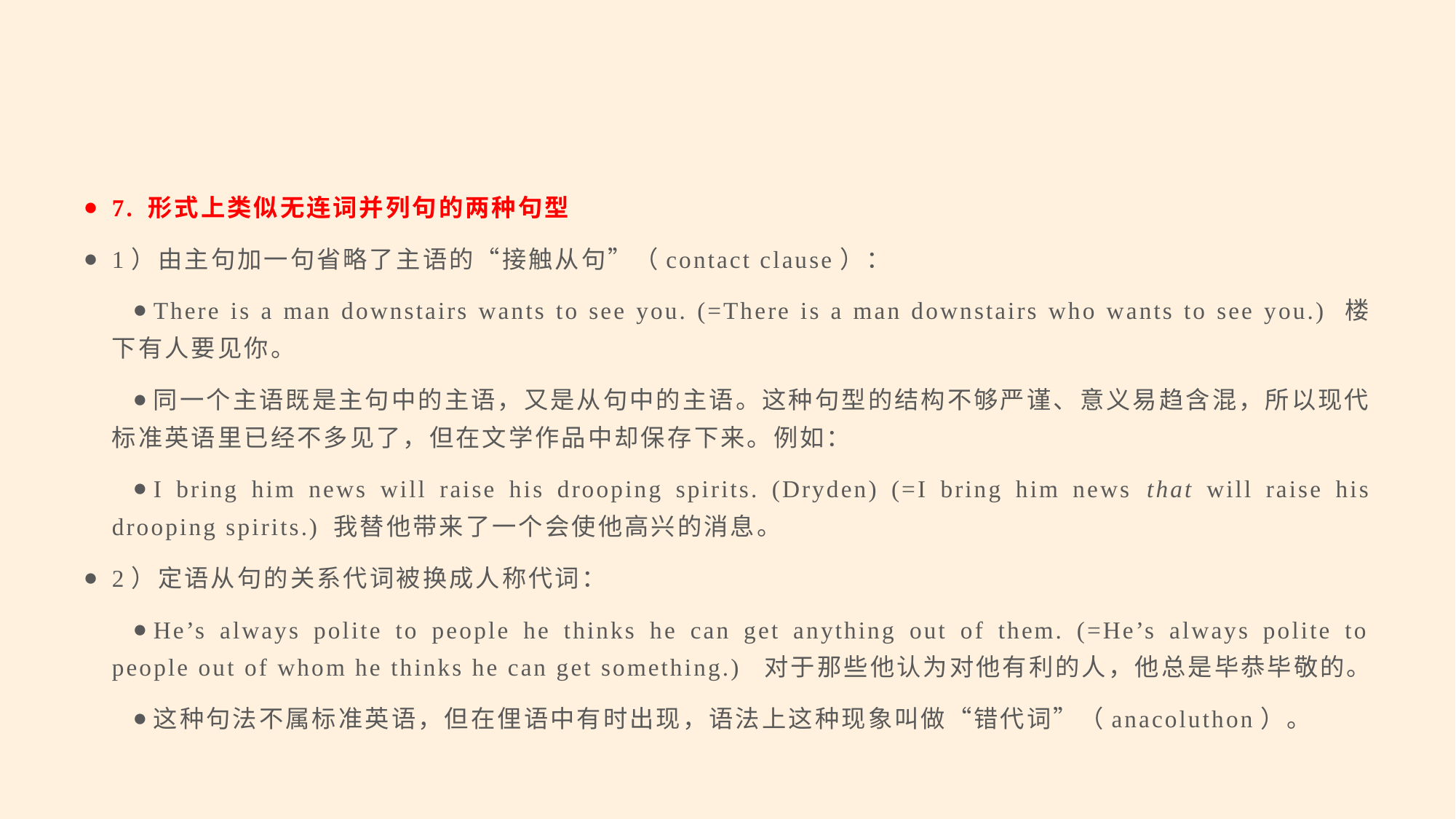

#
7. 形式上类似无连词并列句的两种句型
1）由主句加一句省略了主语的“接触从句”（contact clause）：
There is a man downstairs wants to see you. (=There is a man downstairs who wants to see you.) 楼下有人要见你。
同一个主语既是主句中的主语，又是从句中的主语。这种句型的结构不够严谨、意义易趋含混，所以现代标准英语里已经不多见了，但在文学作品中却保存下来。例如：
I bring him news will raise his drooping spirits. (Dryden) (=I bring him news that will raise his drooping spirits.) 我替他带来了一个会使他高兴的消息。
2）定语从句的关系代词被换成人称代词：
He’s always polite to people he thinks he can get anything out of them. (=He’s always polite to people out of whom he thinks he can get something.) 对于那些他认为对他有利的人，他总是毕恭毕敬的。
这种句法不属标准英语，但在俚语中有时出现，语法上这种现象叫做“错代词”（anacoluthon）。